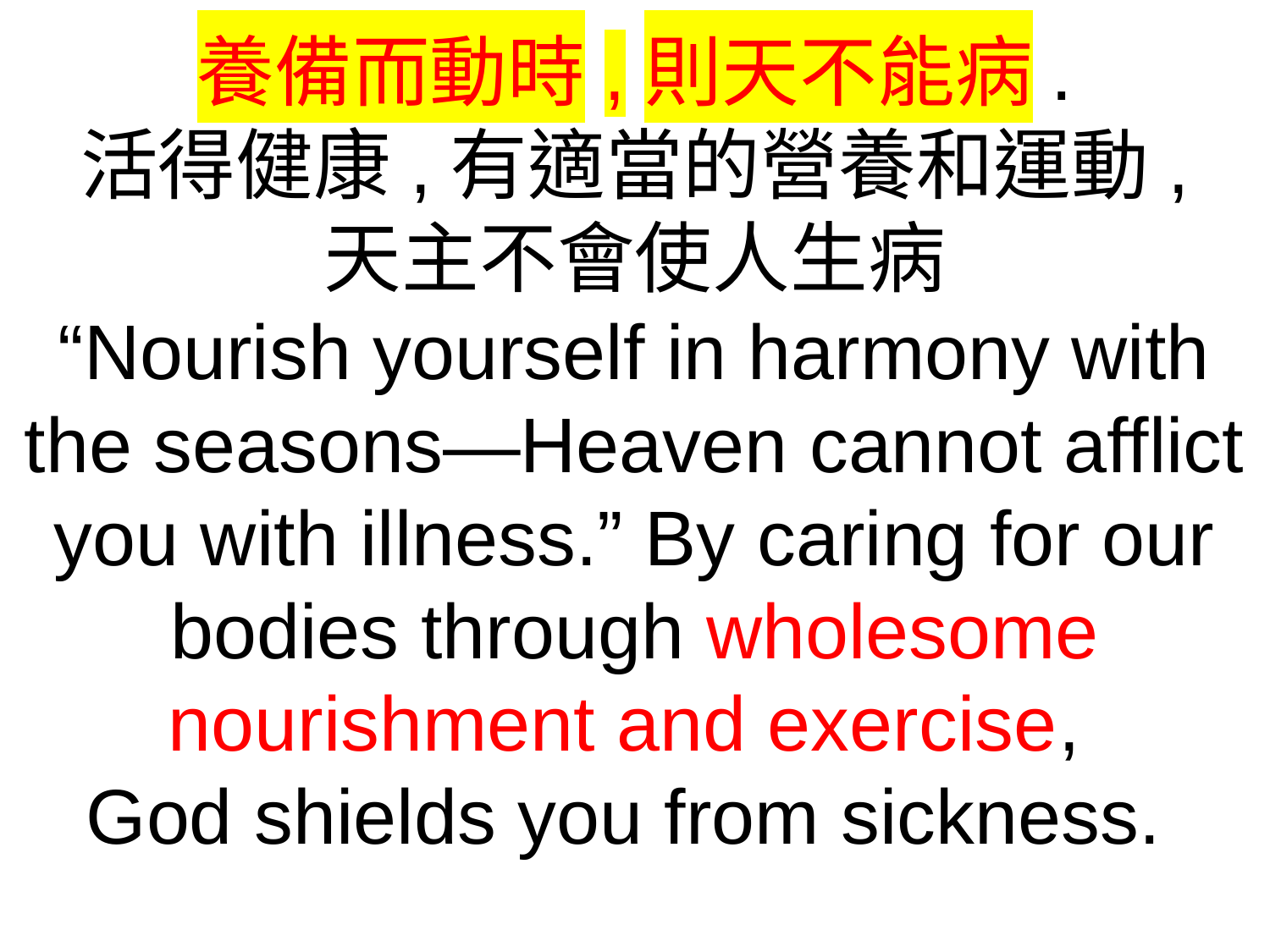

養備而動時,則天不能病.
活得健康,有適當的營養和運動,
天主不會使人生病
“Nourish yourself in harmony with the seasons—Heaven cannot afflict you with illness.” By caring for our bodies through wholesome nourishment and exercise,
God shields you from sickness.